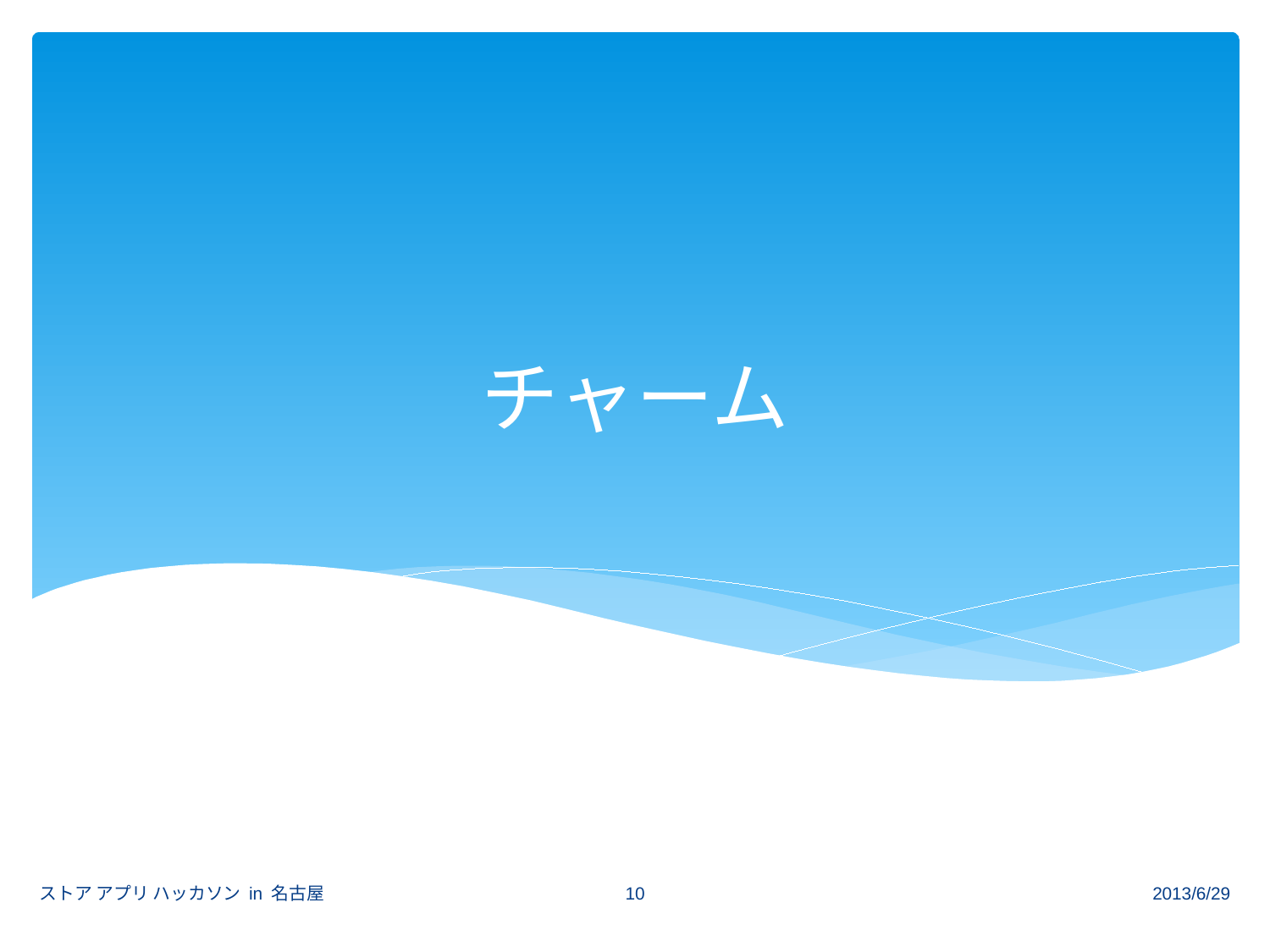

# チャーム
10
ストア アプリ ハッカソン in 名古屋
2013/6/29